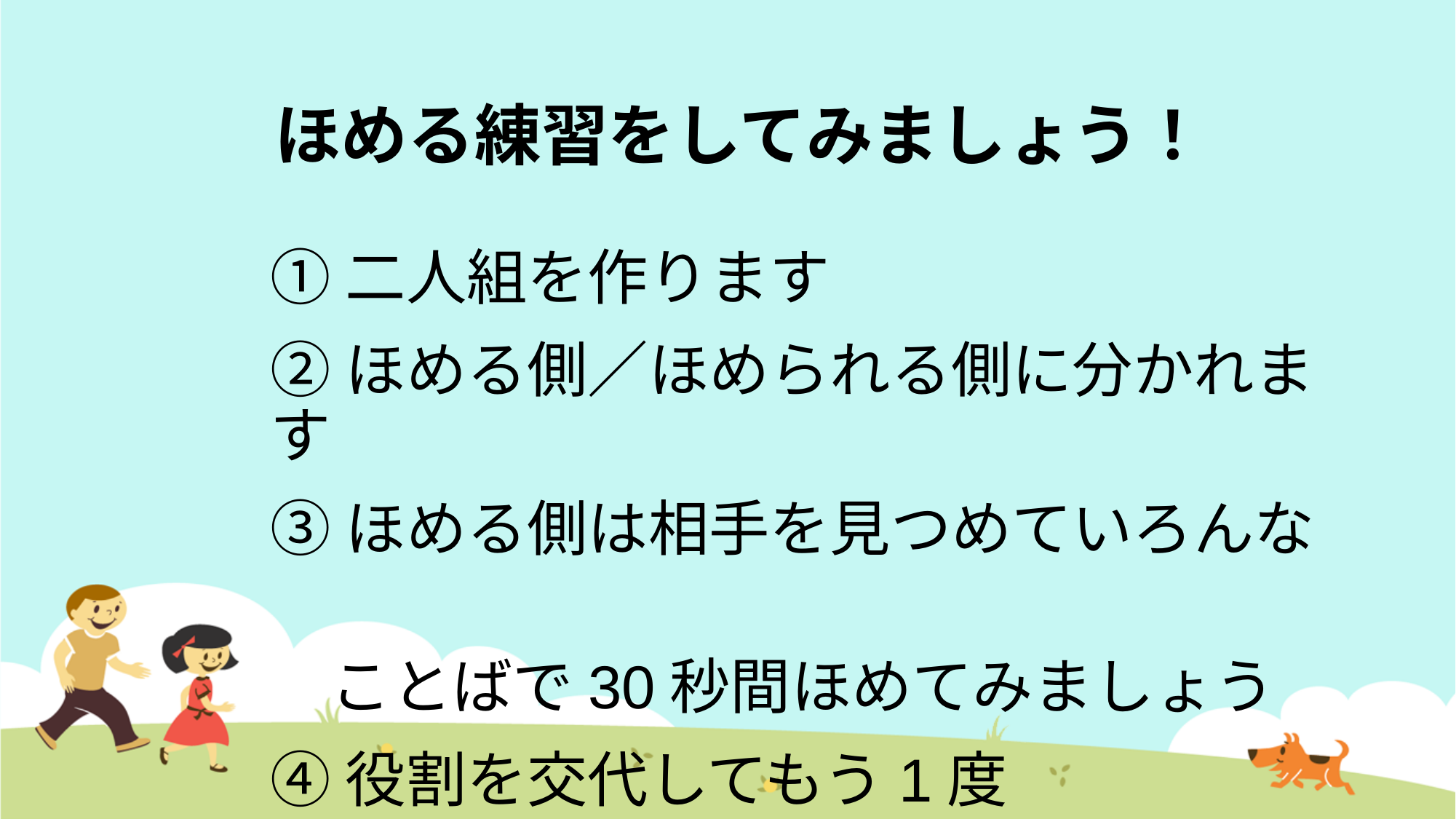

# ほめる練習をしてみましょう！
①二人組を作ります
②ほめる側／ほめられる側に分かれます
③ほめる側は相手を見つめていろんな
　ことばで30秒間ほめてみましょう
④役割を交代してもう1度